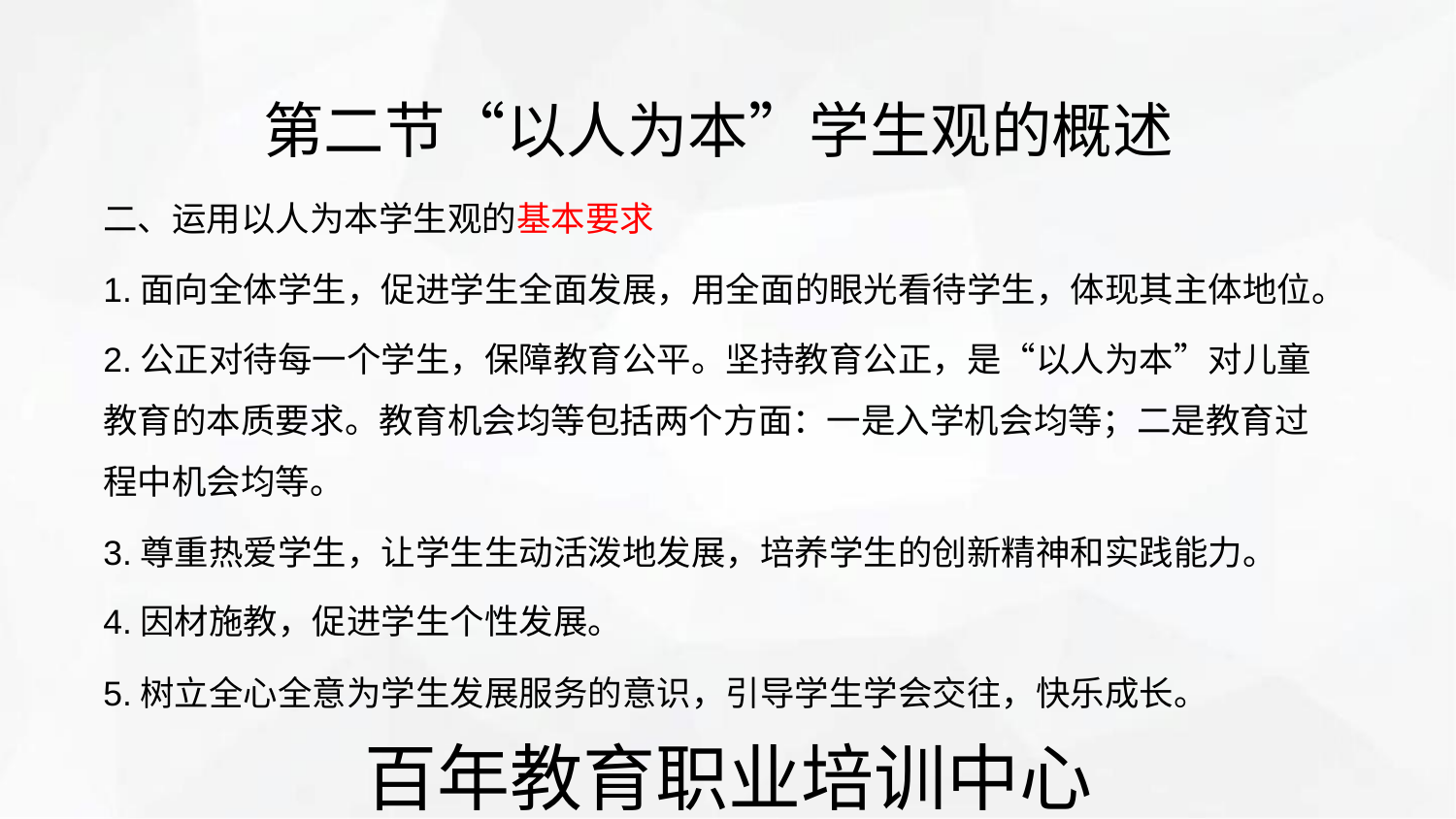

第二节“以人为本”学生观的概述
二、运用以人为本学生观的基本要求
1.面向全体学生，促进学生全面发展，用全面的眼光看待学生，体现其主体地位。
2.公正对待每一个学生，保障教育公平。坚持教育公正，是“以人为本”对儿童
教育的本质要求。教育机会均等包括两个方面：一是入学机会均等；二是教育过
程中机会均等。
3.尊重热爱学生，让学生生动活泼地发展，培养学生的创新精神和实践能力。
4.因材施教，促进学生个性发展。
5.树立全心全意为学生发展服务的意识，引导学生学会交往，快乐成长。
百年教育职业培训中心